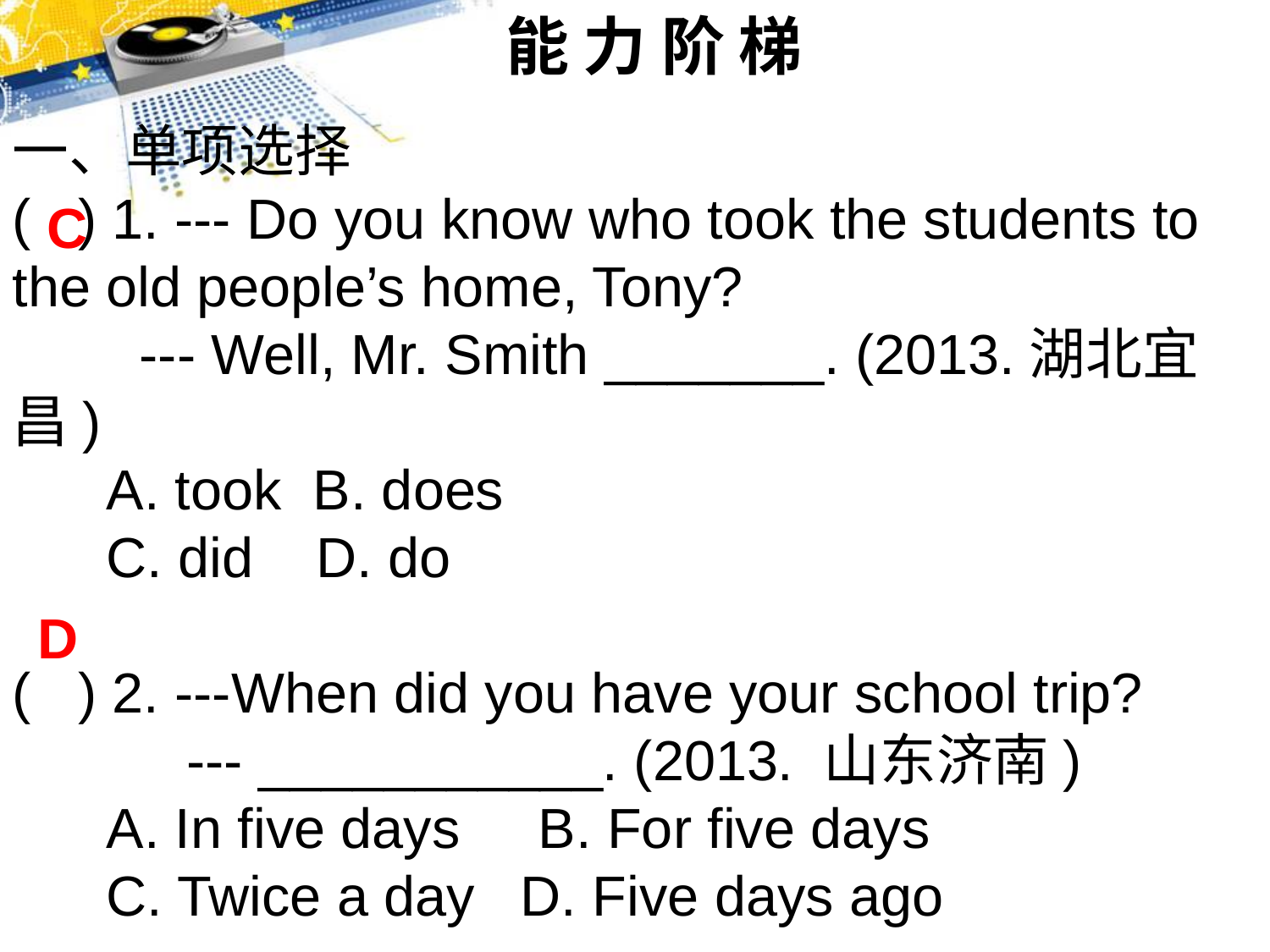

能 力 阶 梯
一、单项选择
(   ) 1. --- Do you know who took the students to the old people’s home, Tony?
	--- Well, Mr. Smith _______. (2013.湖北宜昌)
      A. took  B. does
      C. did    D. do

(   ) 2. ---When did you have your school trip?
	   --- ___________. (2013. 山东济南)
      A. In five days     B. For five days
      C. Twice a day 	D. Five days ago
C
D